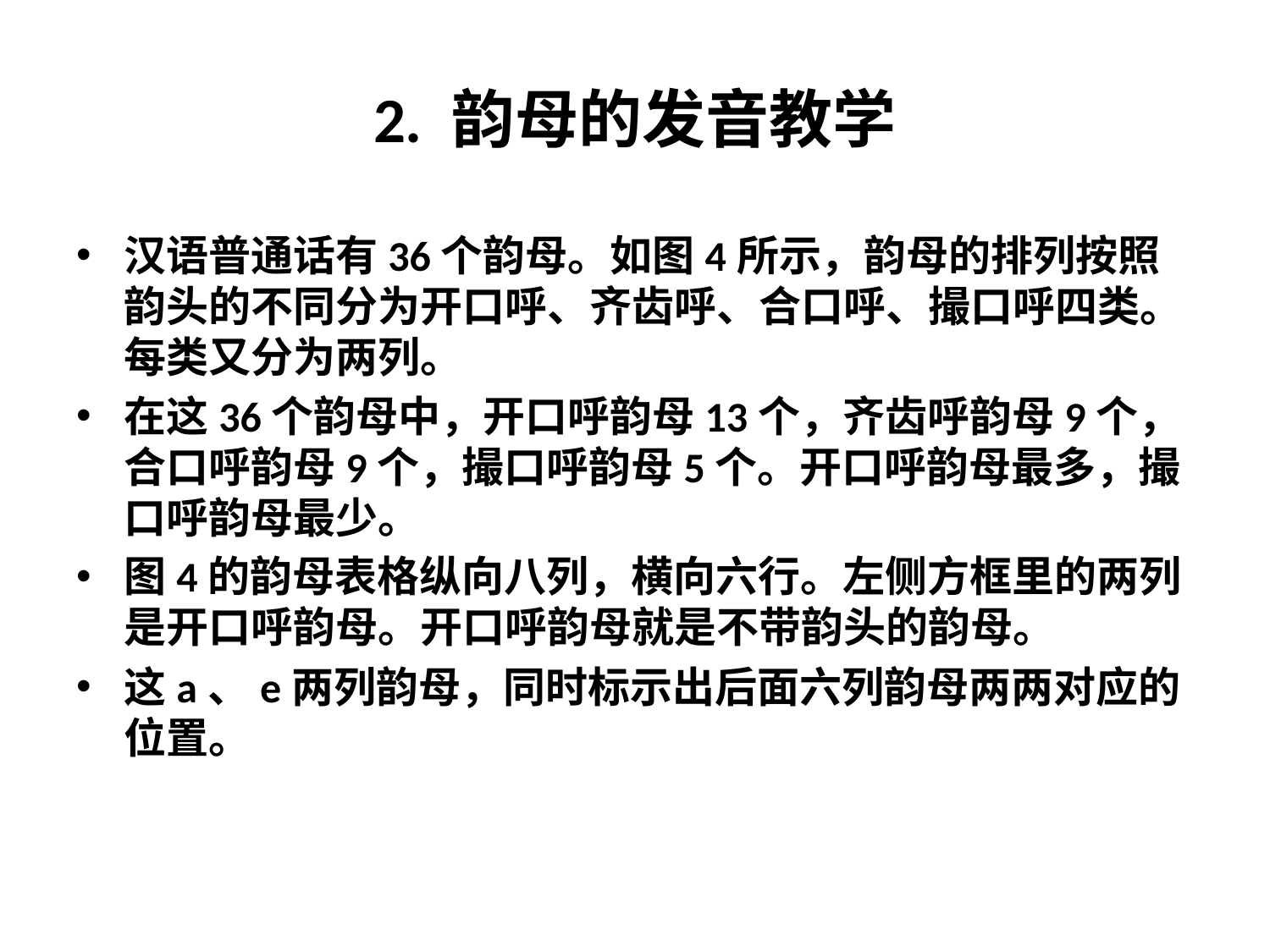

# 2. 韵母的发音教学
汉语普通话有36个韵母。如图4所示，韵母的排列按照韵头的不同分为开口呼、齐齿呼、合口呼、撮口呼四类。每类又分为两列。
在这36个韵母中，开口呼韵母13个，齐齿呼韵母9个，合口呼韵母9个，撮口呼韵母5个。开口呼韵母最多，撮口呼韵母最少。
图4的韵母表格纵向八列，横向六行。左侧方框里的两列是开口呼韵母。开口呼韵母就是不带韵头的韵母。
这a、e两列韵母，同时标示出后面六列韵母两两对应的位置。